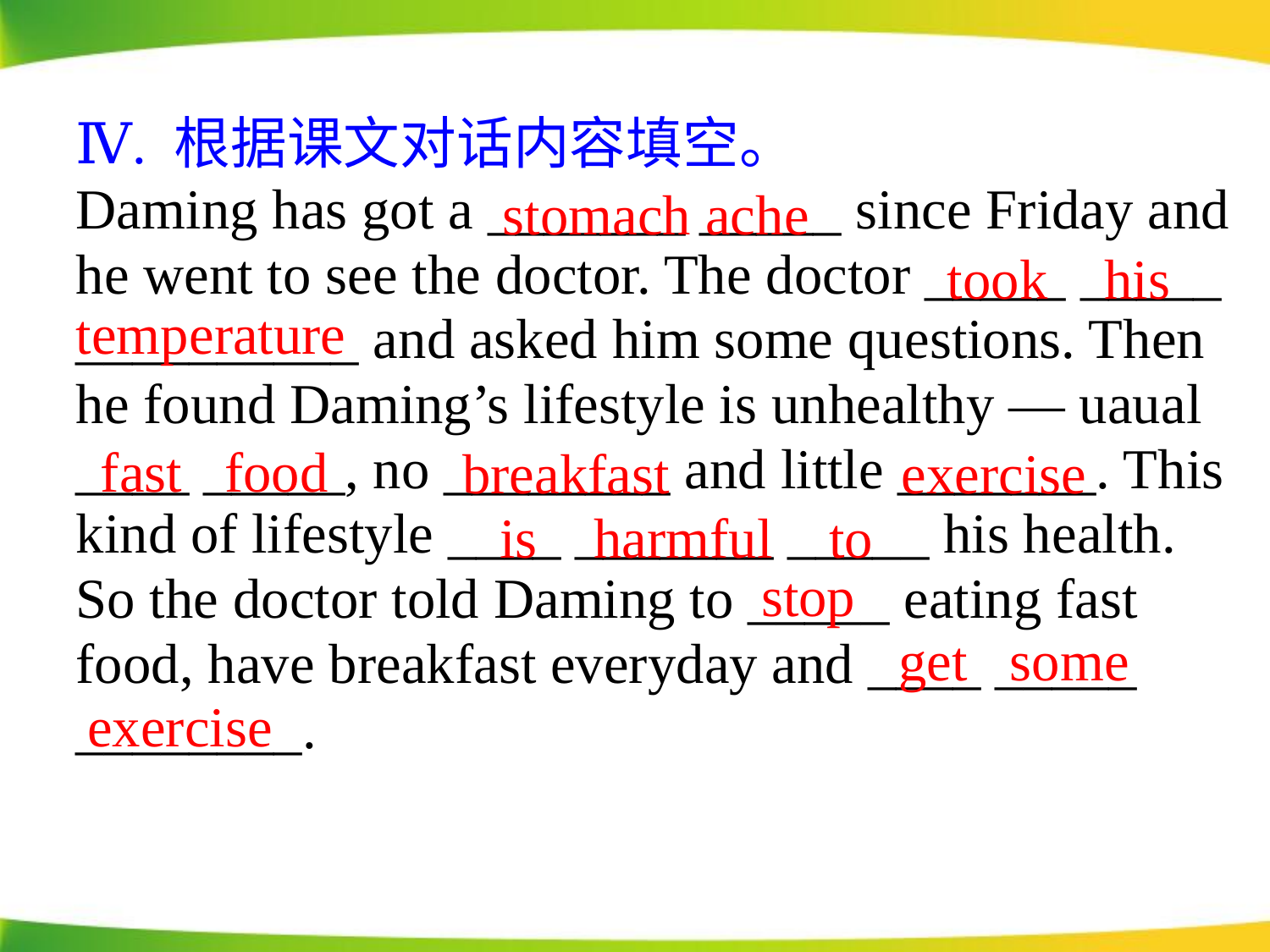

Ⅳ. 根据课文对话内容填空。
Daming has got a _______ _____ since Friday and he went to see the doctor. The doctor _____ _____ __________ and asked him some questions. Then he found Daming’s lifestyle is unhealthy — uaual ____ _____, no ________ and little _______. This kind of lifestyle ____ _______ _____ his health. So the doctor told Daming to _____ eating fast food, have breakfast everyday and ____ _____ ________.
 stomach ache
 took    his
temperature
 fast   food
 breakfast
exercise
   is    harmful    to
stop
  get   some
exercise